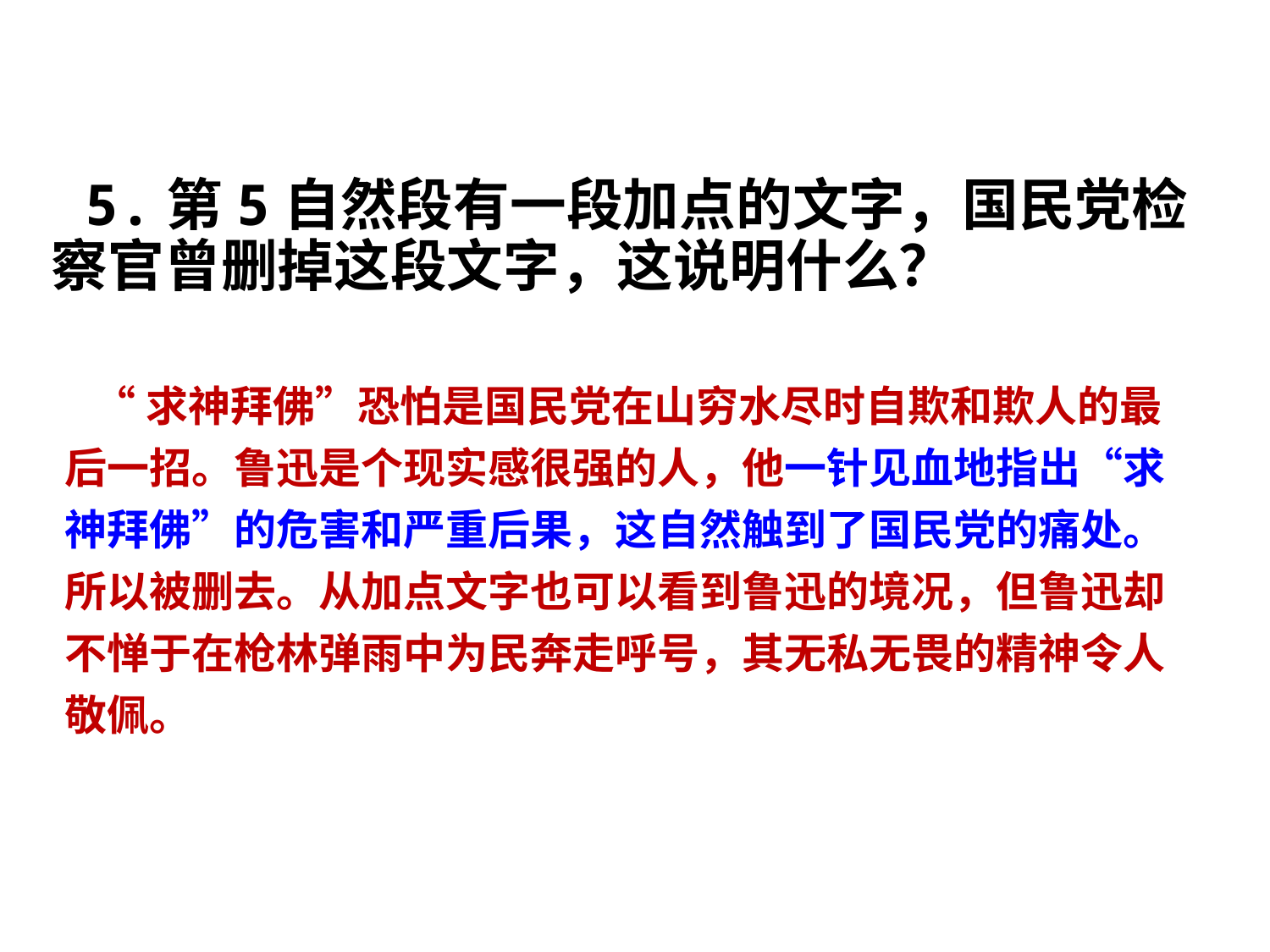

5.第5自然段有一段加点的文字，国民党检察官曾删掉这段文字，这说明什么？
   “求神拜佛”恐怕是国民党在山穷水尽时自欺和欺人的最后一招。鲁迅是个现实感很强的人，他一针见血地指出“求神拜佛”的危害和严重后果，这自然触到了国民党的痛处。所以被删去。从加点文字也可以看到鲁迅的境况，但鲁迅却不惮于在枪林弹雨中为民奔走呼号，其无私无畏的精神令人敬佩。